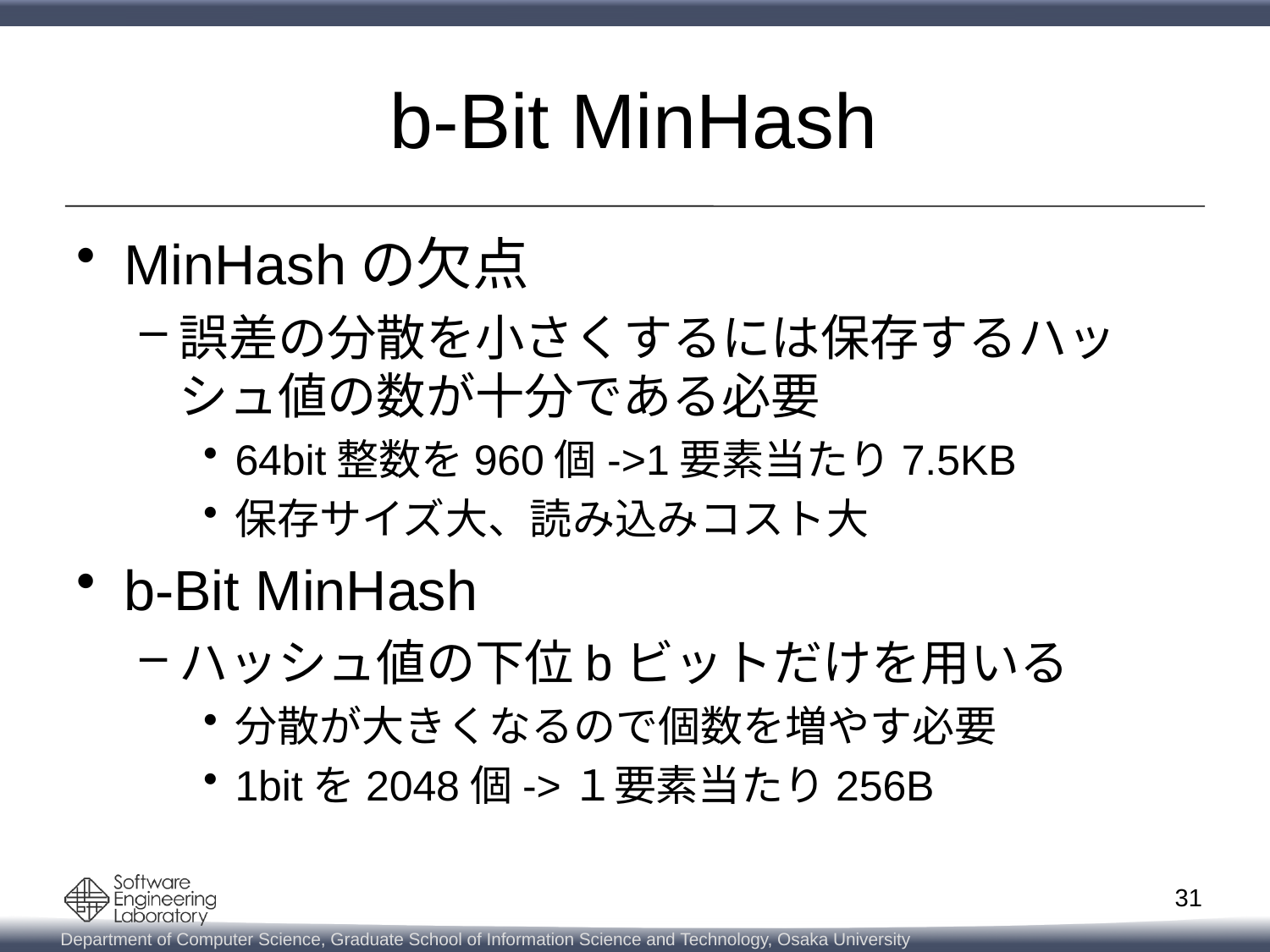

# b-Bit MinHash
MinHashの欠点
誤差の分散を小さくするには保存するハッシュ値の数が十分である必要
64bit整数を960個->1要素当たり7.5KB
保存サイズ大、読み込みコスト大
b-Bit MinHash
ハッシュ値の下位bビットだけを用いる
分散が大きくなるので個数を増やす必要
1bitを2048個->１要素当たり256B

31